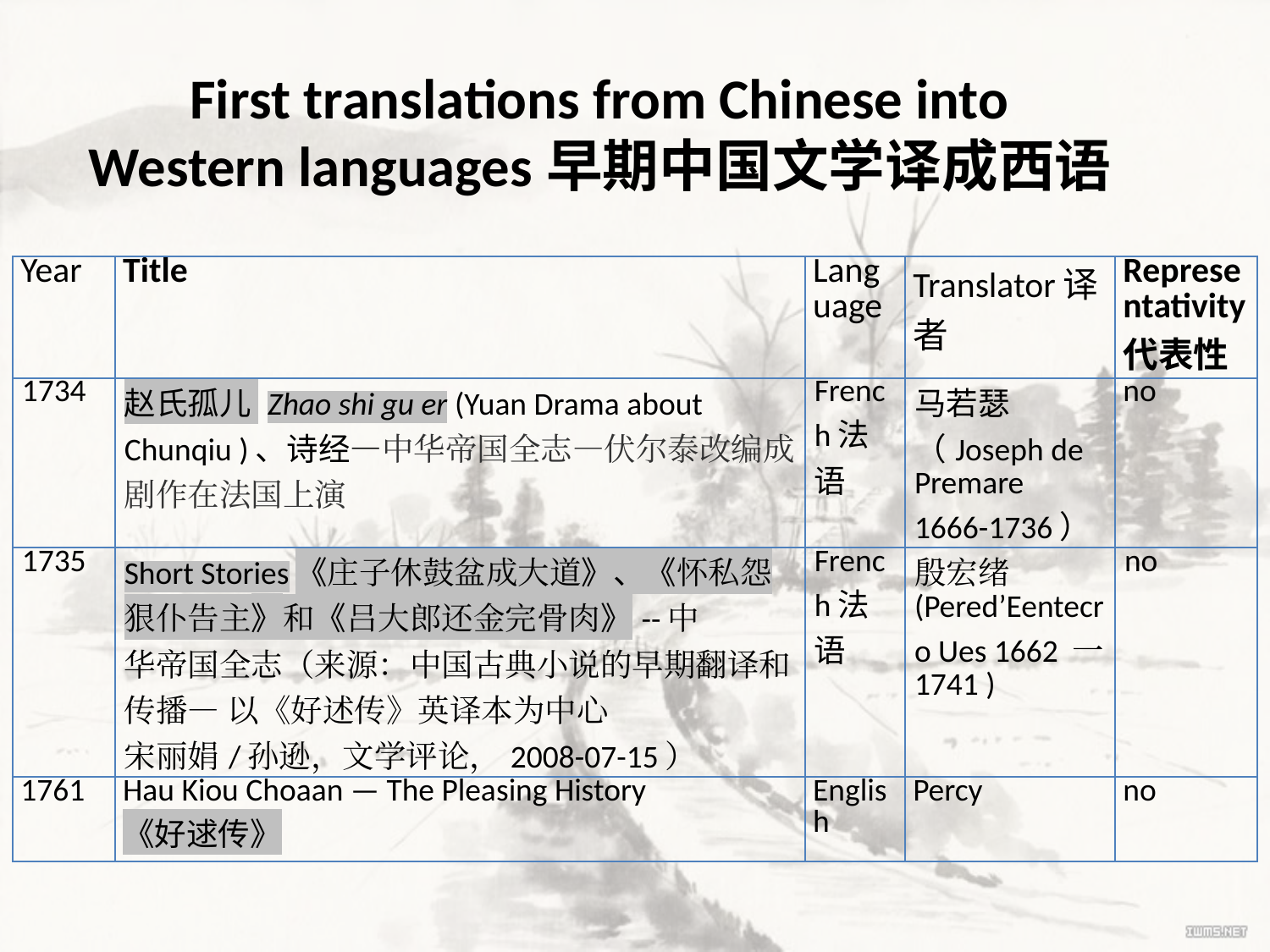

First translations from Chinese into Western languages早期中国文学译成西语
| Year | Title | Language | Translator译者 | Representativity代表性 |
| --- | --- | --- | --- | --- |
| 1734 | 赵氏孤儿 Zhao shi gu er (Yuan Drama about Chunqiu )、诗经—中华帝国全志—伏尔泰改编成剧作在法国上演 | French法语 | 马若瑟（Joseph de Premare 1666-1736） | no |
| 1735 | Short Stories《庄子休鼓盆成大道》、《怀私怨狠仆告主》和《吕大郎还金完骨肉》--中 华帝国全志（来源：中国古典小说的早期翻译和传播— 以《好述传》英译本为中心 宋丽娟/孙逊，文学评论，2008-07-15） | French法语 | 殷宏绪(Pered’Eentecro Ues 1662 一1741 ) | no |
| 1761 | Hau Kiou Choaan — The Pleasing History 《好逑传》 | English | Percy | no |